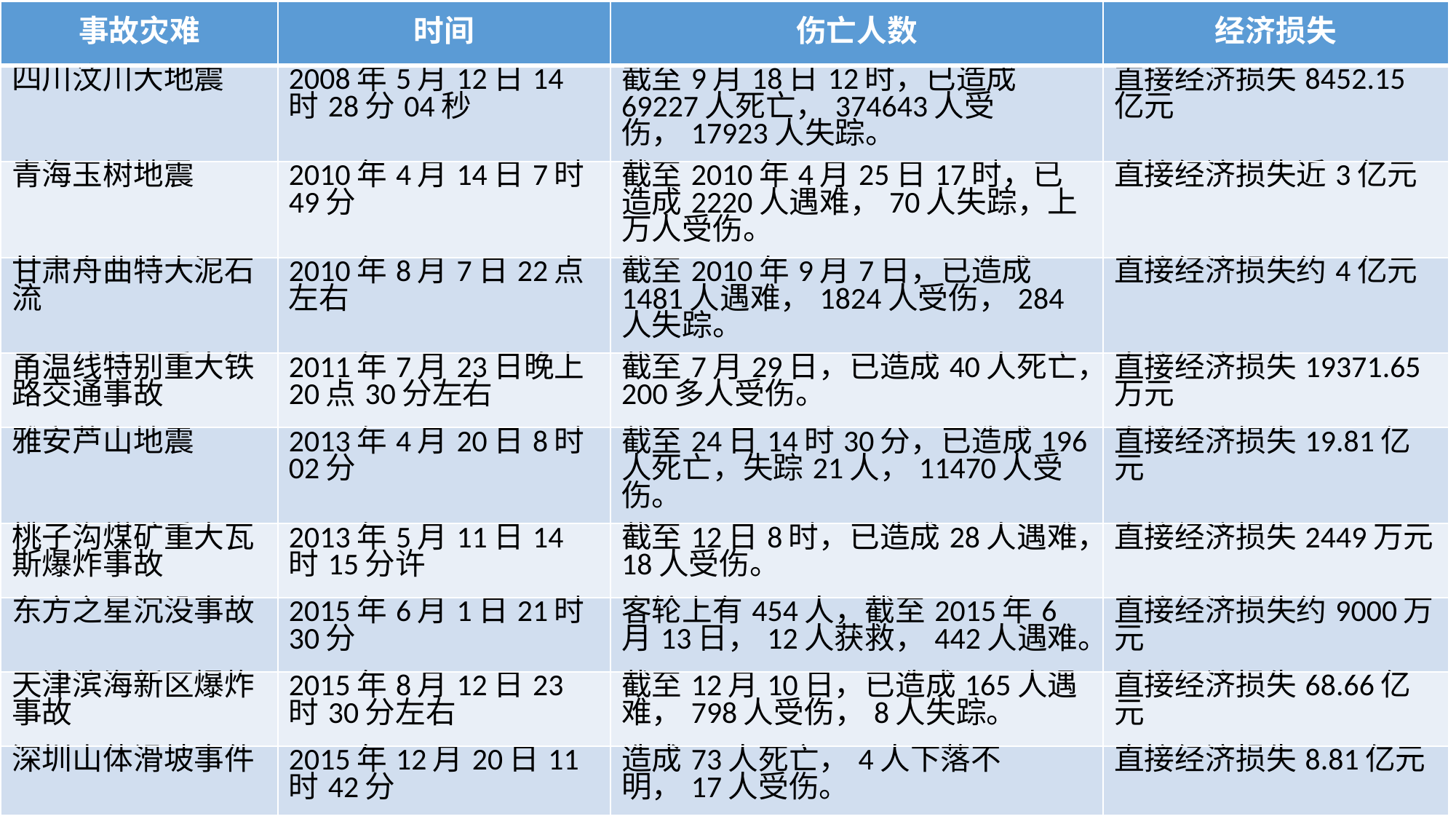

| 事故灾难 | 时间 | 伤亡人数 | 经济损失 |
| --- | --- | --- | --- |
| 四川汶川大地震 | 2008年5月12日14时28分04秒 | 截至9月18日12时，已造成69227人死亡，374643人受伤，17923人失踪。 | 直接经济损失8452.15亿元 |
| 青海玉树地震 | 2010年4月14日7时49分 | 截至2010年4月25日17时，已造成2220人遇难，70人失踪，上万人受伤。 | 直接经济损失近3亿元 |
| 甘肃舟曲特大泥石流 | 2010年8月7日22点左右 | 截至2010年9月7日，已造成1481人遇难，1824人受伤，284人失踪。 | 直接经济损失约4亿元 |
| 甬温线特别重大铁路交通事故 | 2011年7月23日晚上20点30分左右 | 截至7月29日，已造成40人死亡，200多人受伤。 | 直接经济损失19371.65万元 |
| 雅安芦山地震 | 2013年4月20日8时02分 | 截至24日14时30分，已造成196人死亡，失踪21人，11470人受伤。 | 直接经济损失19.81亿元 |
| 桃子沟煤矿重大瓦斯爆炸事故 | 2013年5月11日14时15分许 | 截至12日8时，已造成28人遇难，18人受伤。 | 直接经济损失2449万元 |
| 东方之星沉没事故 | 2015年6月1日21时30分 | 客轮上有454人，截至2015年6月13日，12人获救，442人遇难。 | 直接经济损失约9000万元 |
| 天津滨海新区爆炸事故 | 2015年8月12日23时30分左右 | 截至12月10日，已造成165人遇难，798人受伤，8人失踪。 | 直接经济损失68.66亿元 |
| 深圳山体滑坡事件 | 2015年12月20日11时42分 | 造成73人死亡，4人下落不明，17人受伤。 | 直接经济损失8.81亿元 |